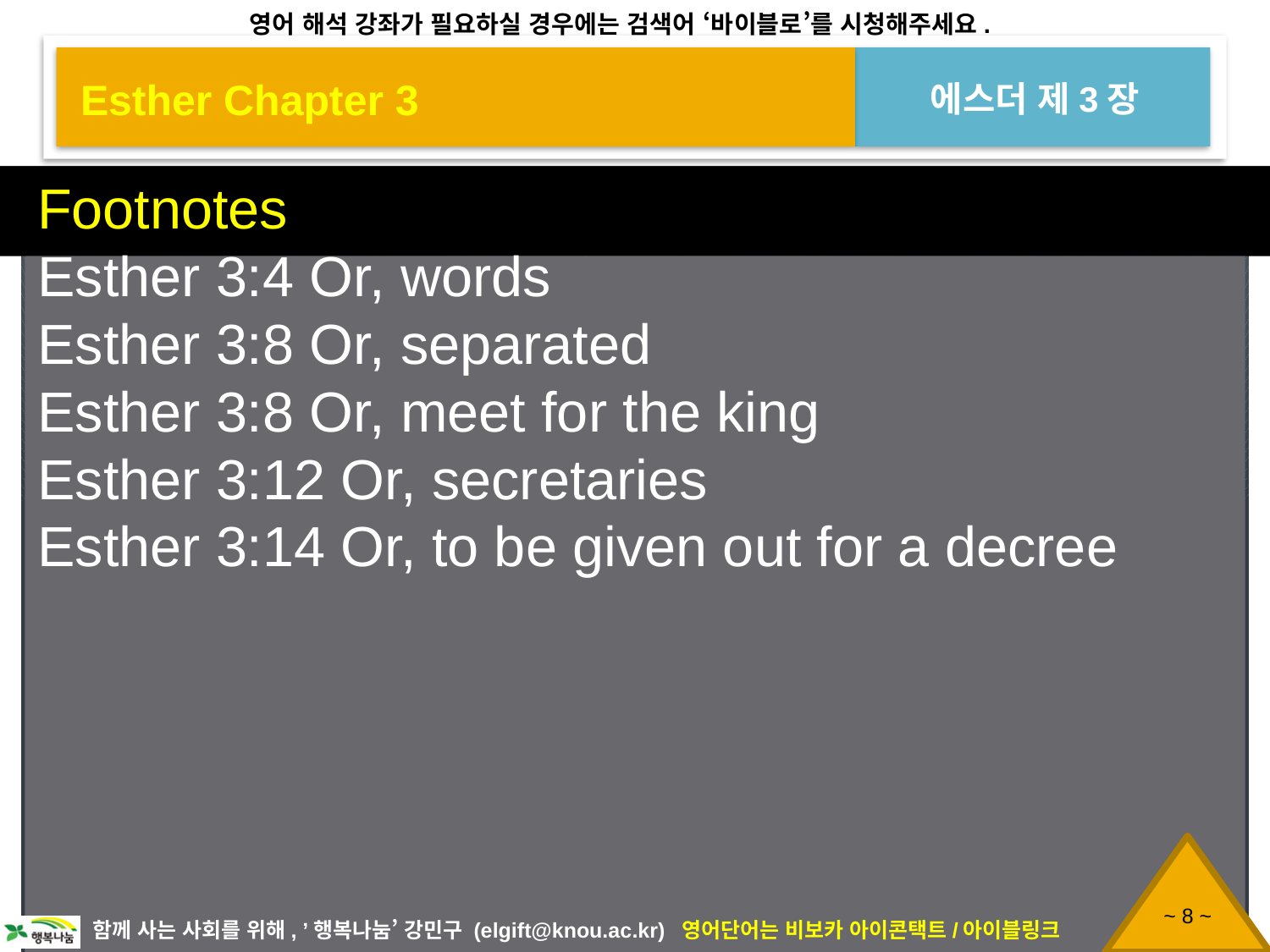

Esther Chapter 3
에스더 제3장
Footnotes
Esther 3:4 Or, words
Esther 3:8 Or, separated
Esther 3:8 Or, meet for the king
Esther 3:12 Or, secretaries
Esther 3:14 Or, to be given out for a decree